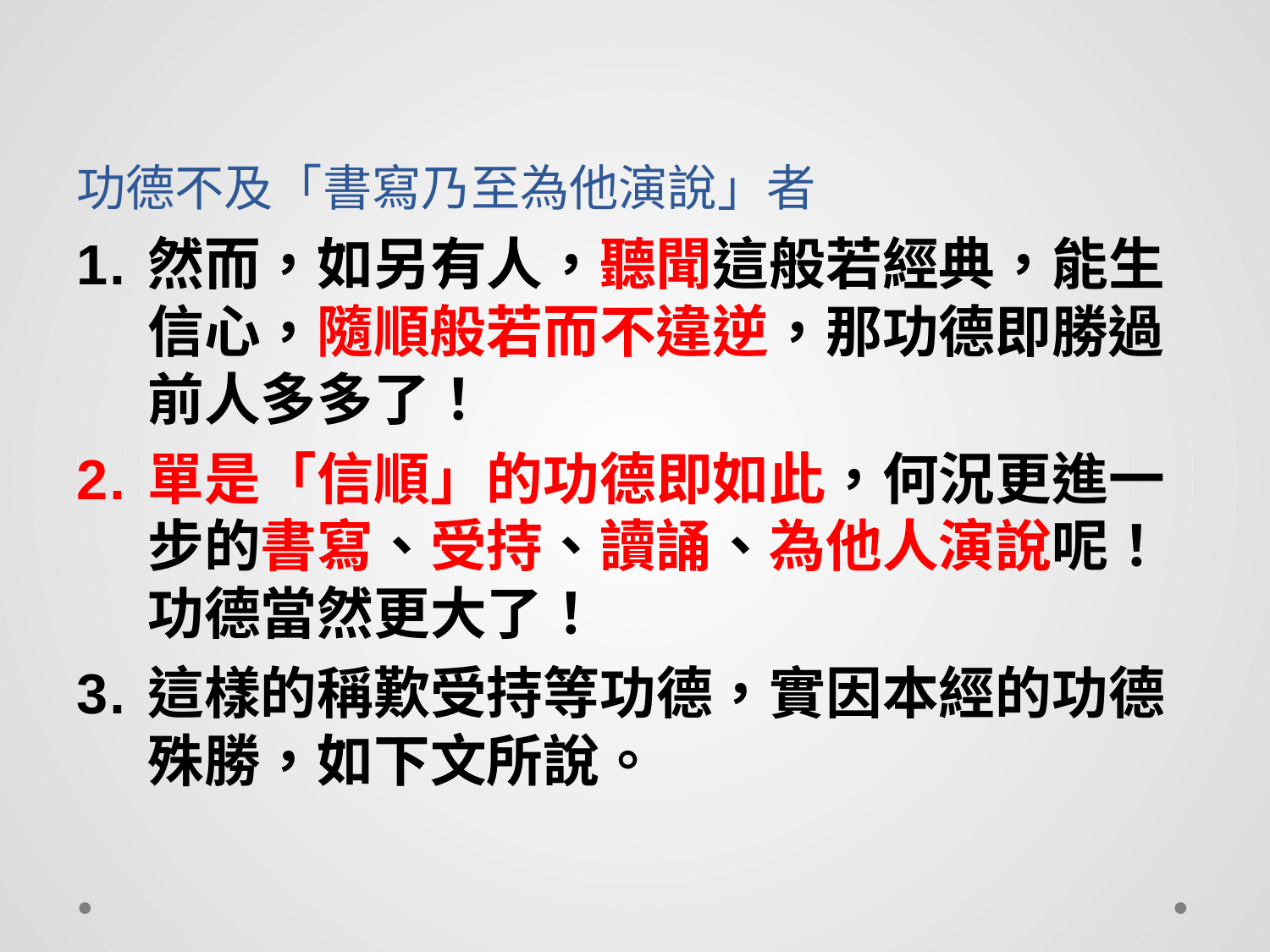

# 功德不及「書寫乃至為他演說」者
然而，如另有人，聽聞這般若經典，能生信心，隨順般若而不違逆，那功德即勝過前人多多了！
單是「信順」的功德即如此，何況更進一步的書寫、受持、讀誦、為他人演說呢！功德當然更大了！
這樣的稱歎受持等功德，實因本經的功德殊勝，如下文所說。